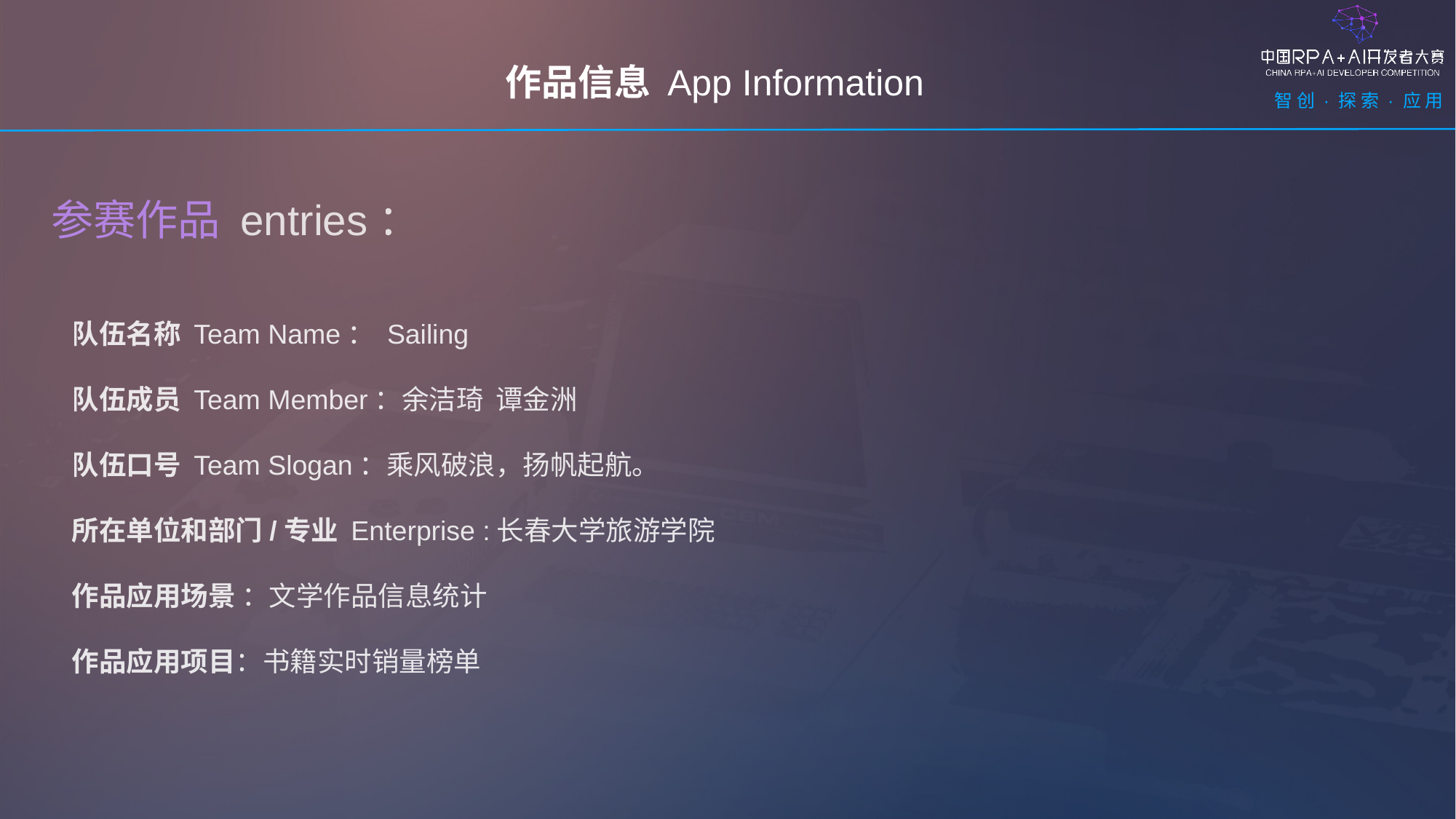

作品信息 App Information
参赛作品 entries：
队伍名称 Team Name： Sailing
队伍成员 Team Member：余洁琦  谭金洲
队伍口号 Team Slogan：乘风破浪，扬帆起航。
所在单位和部门/专业 Enterprise :长春大学旅游学院
作品应用场景 ：文学作品信息统计
作品应用项目：书籍实时销量榜单